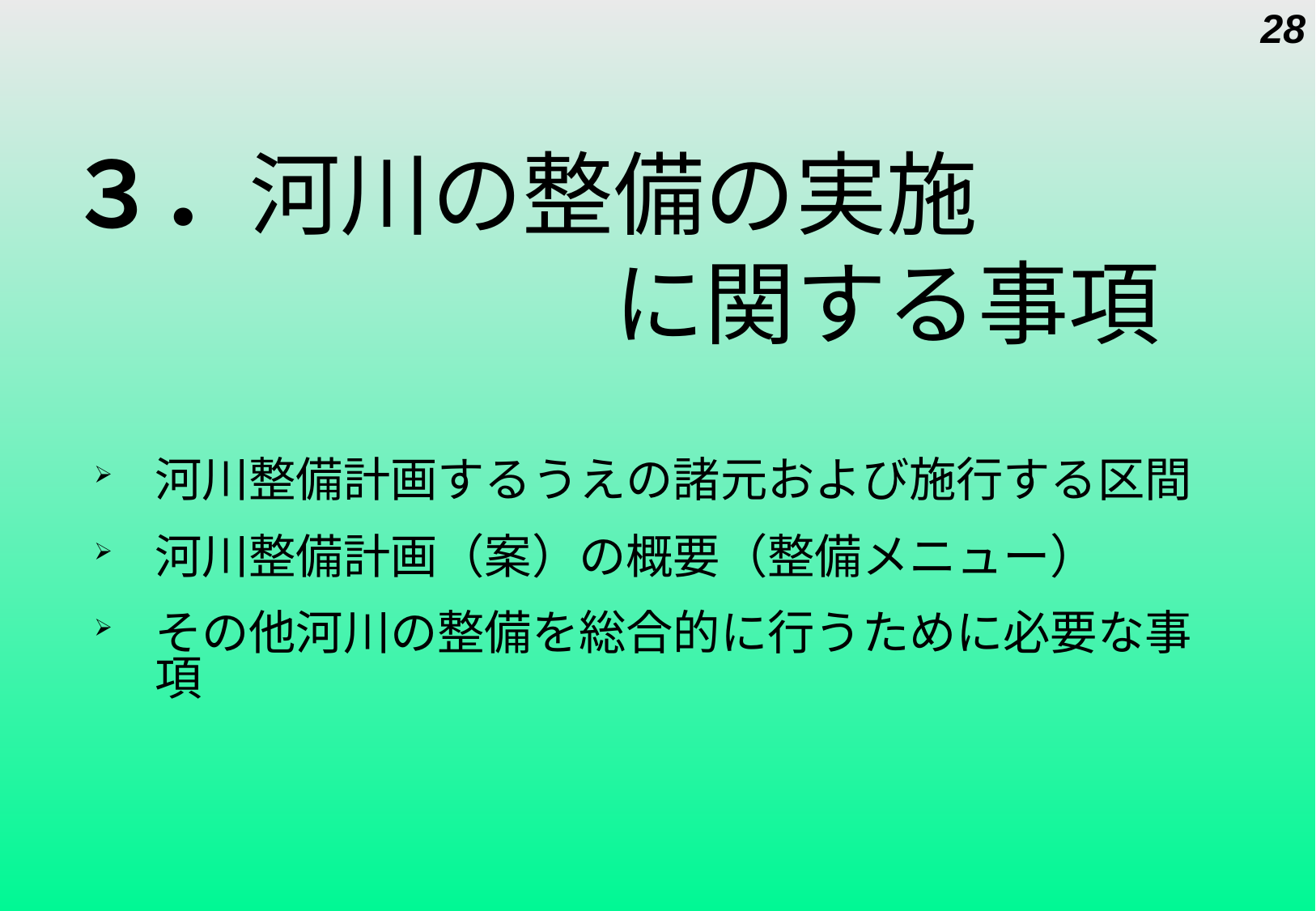

28
# ３．河川の整備の実施 　　　　　　に関する事項
河川整備計画するうえの諸元および施行する区間
河川整備計画（案）の概要（整備メニュー）
その他河川の整備を総合的に行うために必要な事項